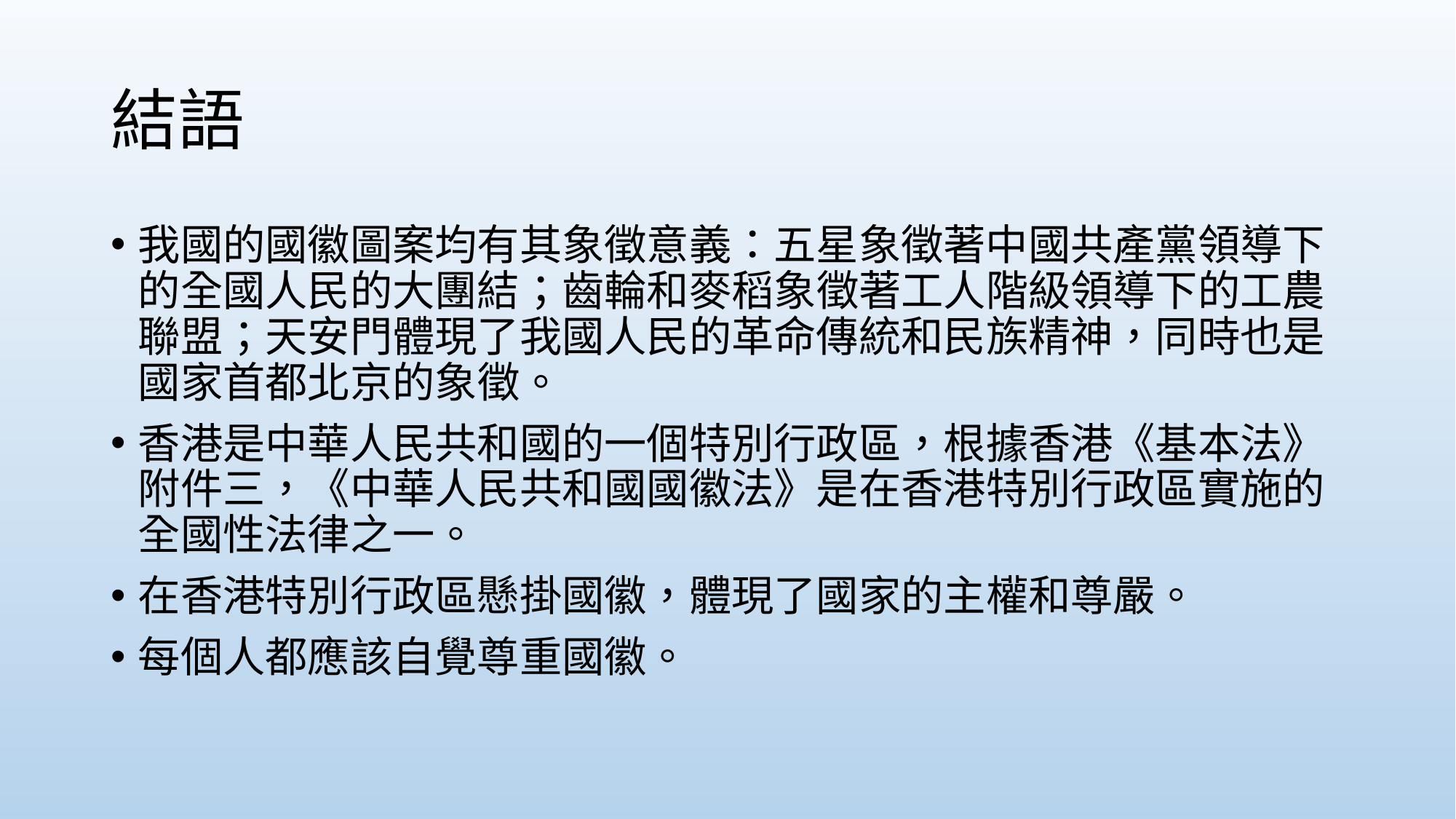

# 結語
我國的國徽圖案均有其象徵意義：五星象徵著中國共產黨領導下的全國人民的大團結；齒輪和麥稻象徵著工人階級領導下的工農聯盟；天安門體現了我國人民的革命傳統和民族精神，同時也是國家首都北京的象徵。
香港是中華人民共和國的一個特別行政區，根據香港《基本法》附件三，《中華人民共和國國徽法》是在香港特別行政區實施的全國性法律之一。
在香港特別行政區懸掛國徽，體現了國家的主權和尊嚴。
每個人都應該自覺尊重國徽。